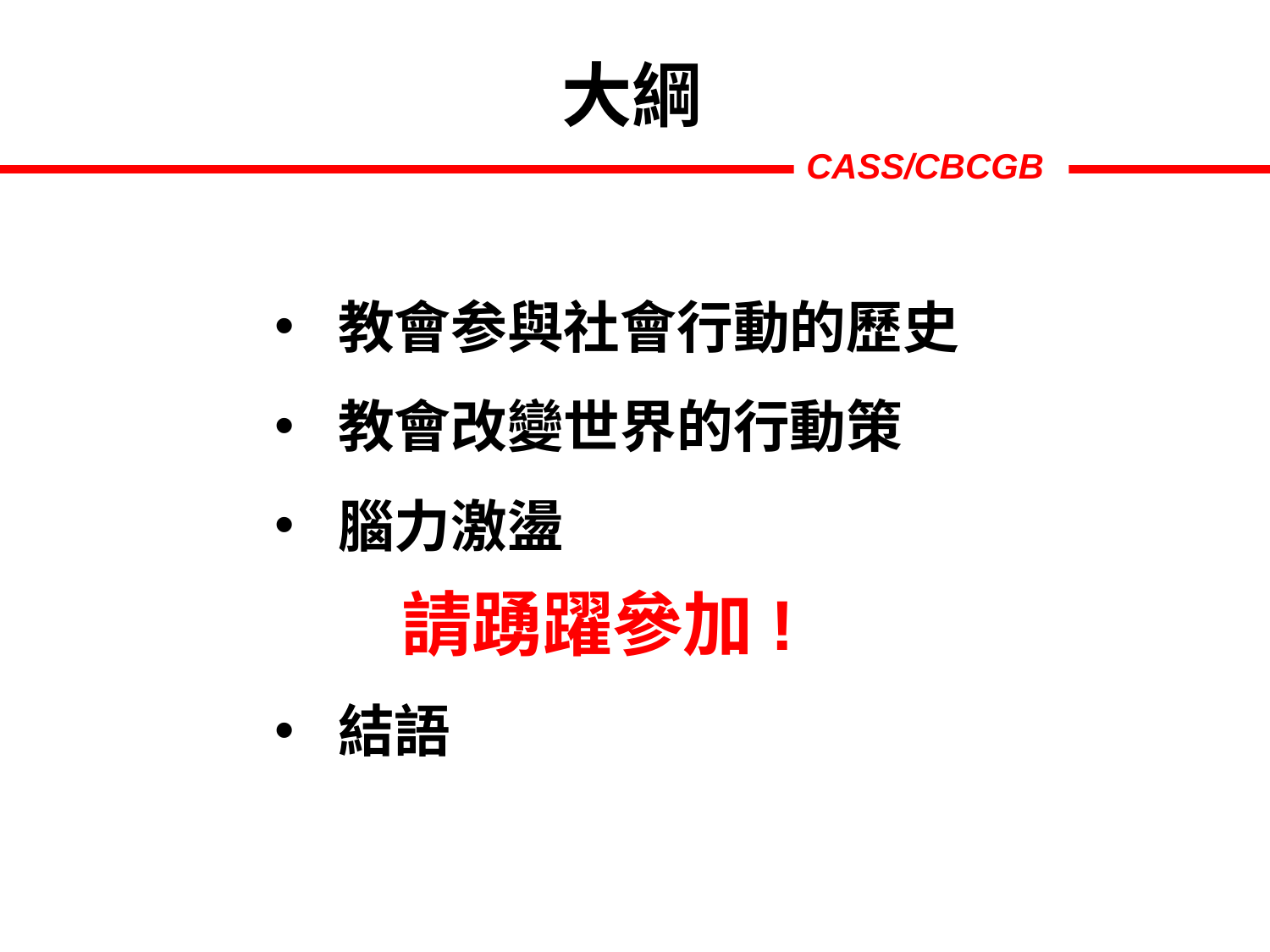

大綱
教會参與社會行動的歷史
教會改變世界的行動策
腦力激盪
	請踴躍參加!
結語